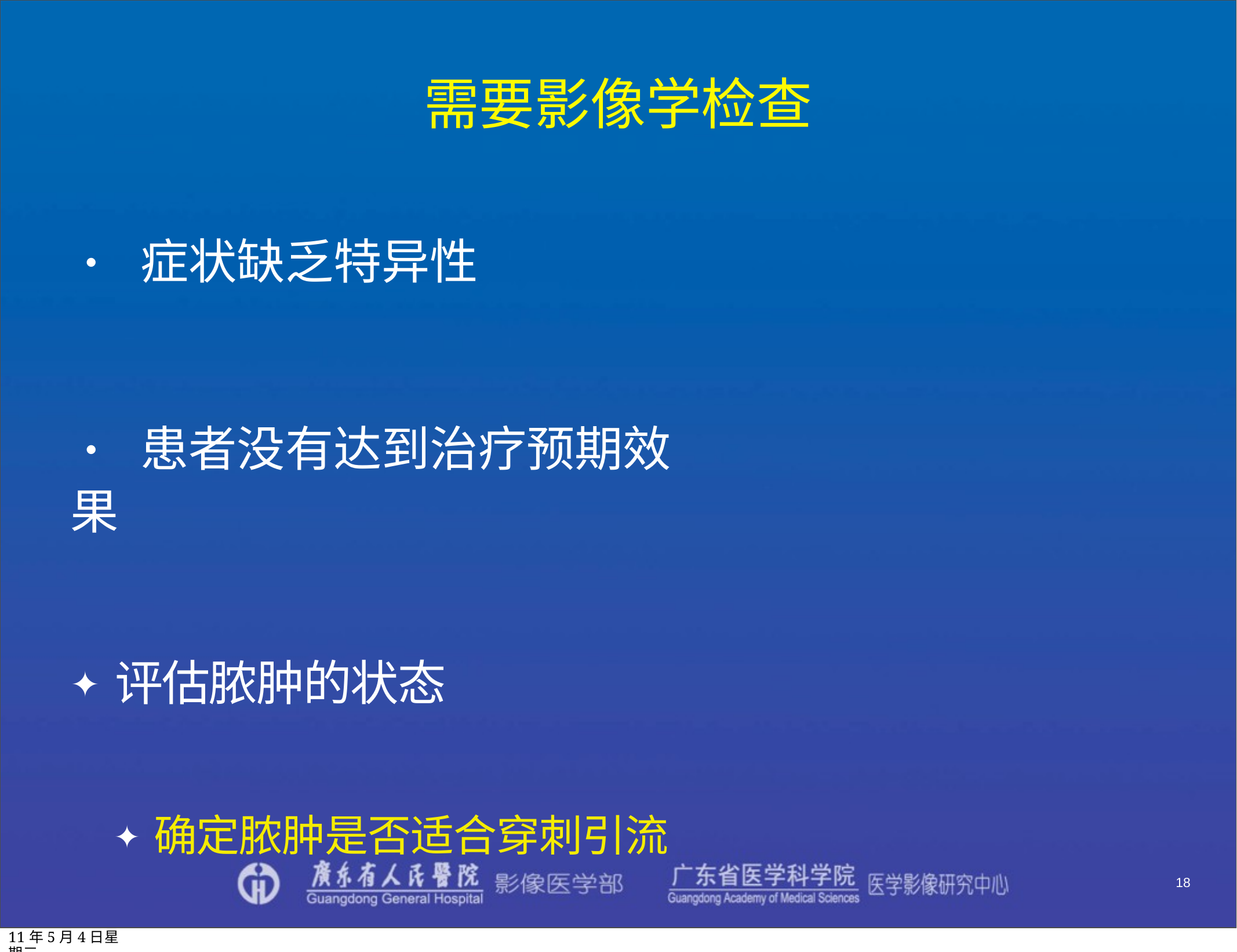

# 需要影像学检查
• 症状缺乏特异性

• 患者没有达到治疗预期效果

✦评估脓肿的状态

✦确定脓肿是否适合穿刺引流
18
11年5月4日星期三